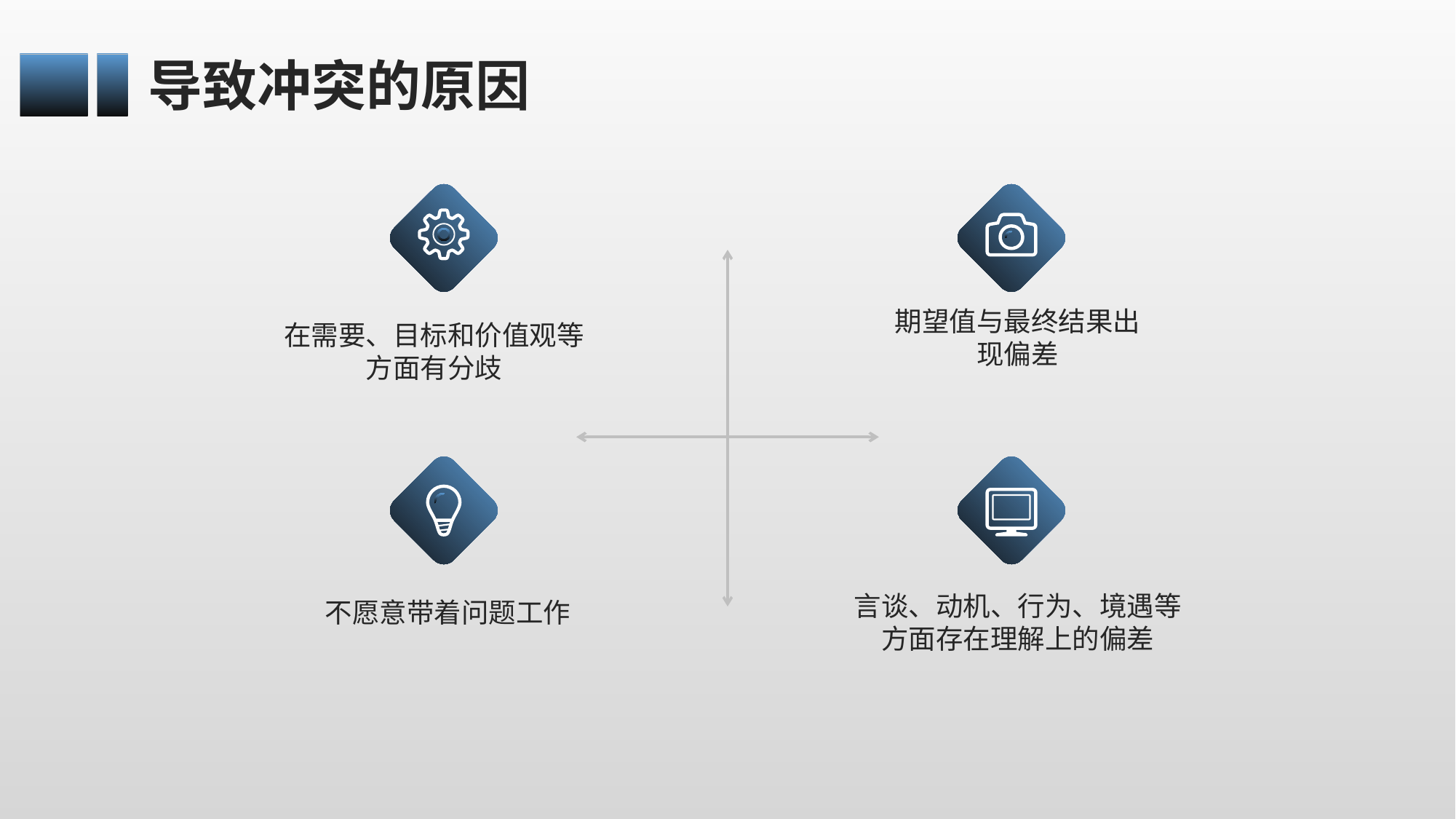

导致冲突的原因

在需要、目标和价值观等方面有分歧

期望值与最终结果出现偏差

言谈、动机、行为、境遇等方面存在理解上的偏差

不愿意带着问题工作